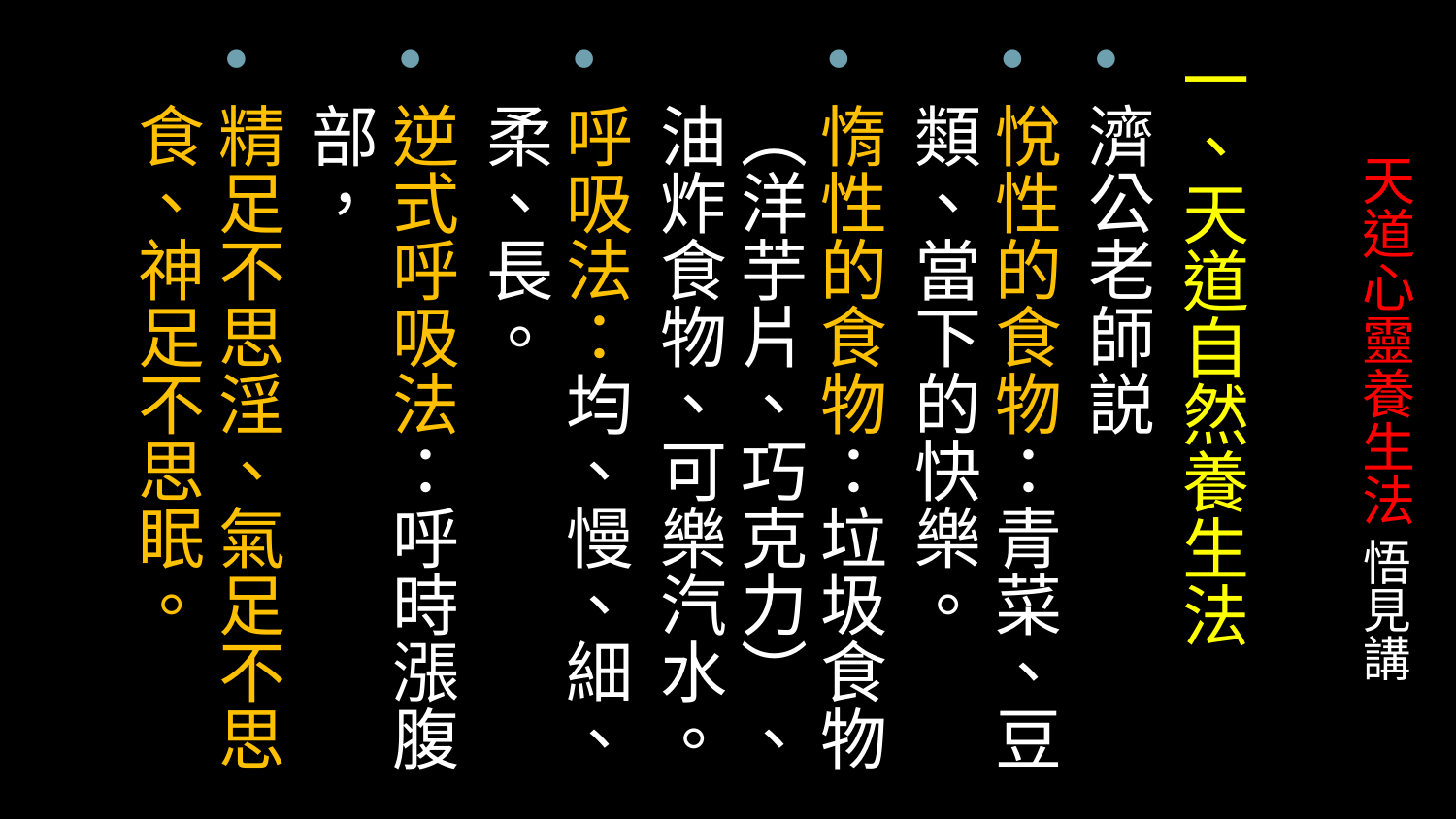

一、天道自然養生法
濟公老師説
悅性的食物：青菜、豆類、當下的快樂。
惰性的食物：垃圾食物（洋芋片、巧克力）、油炸食物、可樂汽水。
呼吸法：均、慢、細、柔、長。
逆式呼吸法：呼時漲腹部，
精足不思淫、氣足不思食、神足不思眠。

# 天道心靈養生法 悟見講